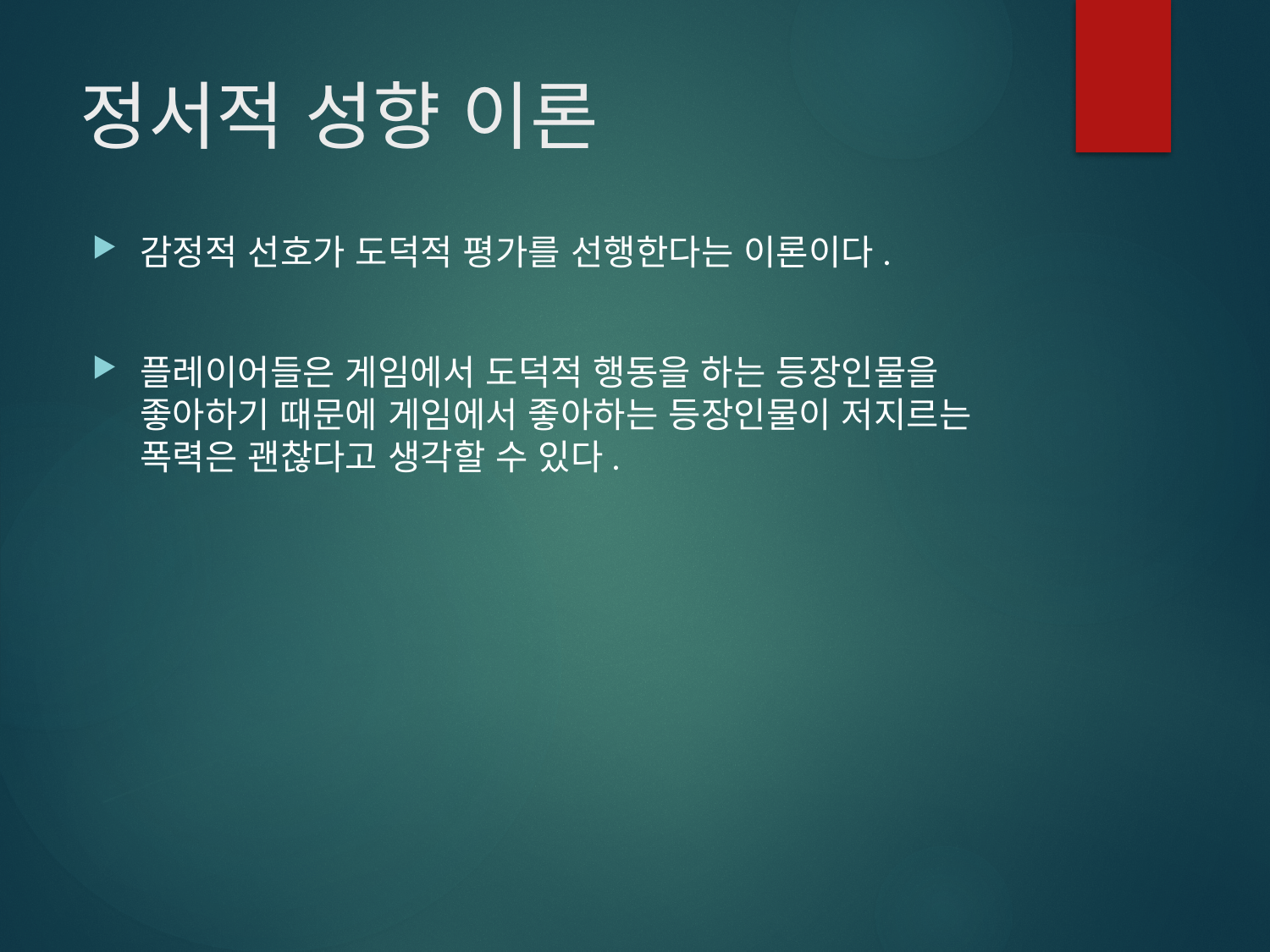

# 정서적 성향 이론
감정적 선호가 도덕적 평가를 선행한다는 이론이다.

플레이어들은 게임에서 도덕적 행동을 하는 등장인물을 좋아하기 때문에 게임에서 좋아하는 등장인물이 저지르는 폭력은 괜찮다고 생각할 수 있다.